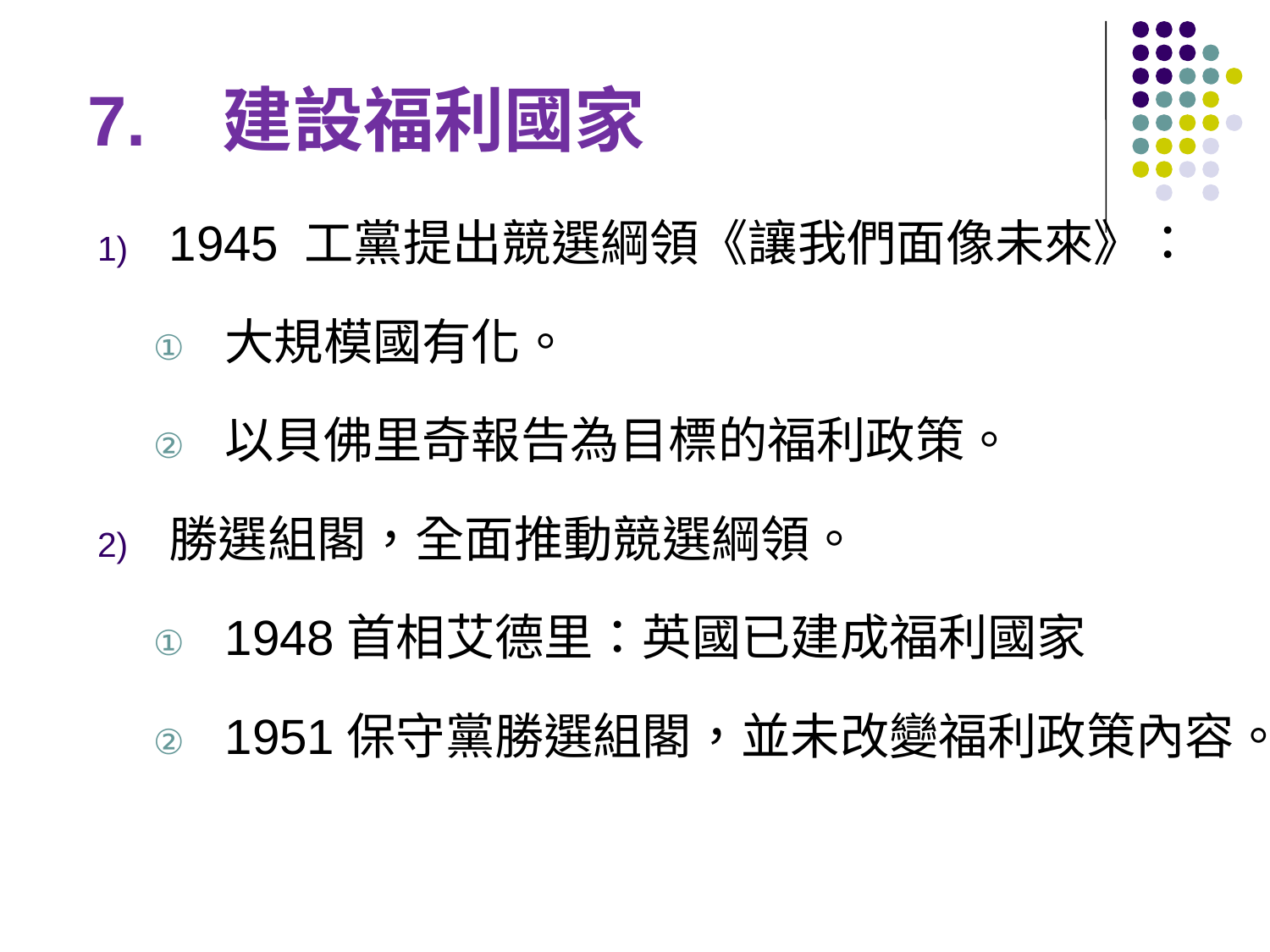

7.   建設福利國家
1945 工黨提出競選綱領《讓我們面像未來》：
大規模國有化。
以貝佛里奇報告為目標的福利政策。
勝選組閣，全面推動競選綱領。
1948首相艾德里：英國已建成福利國家
1951保守黨勝選組閣，並未改變福利政策內容。